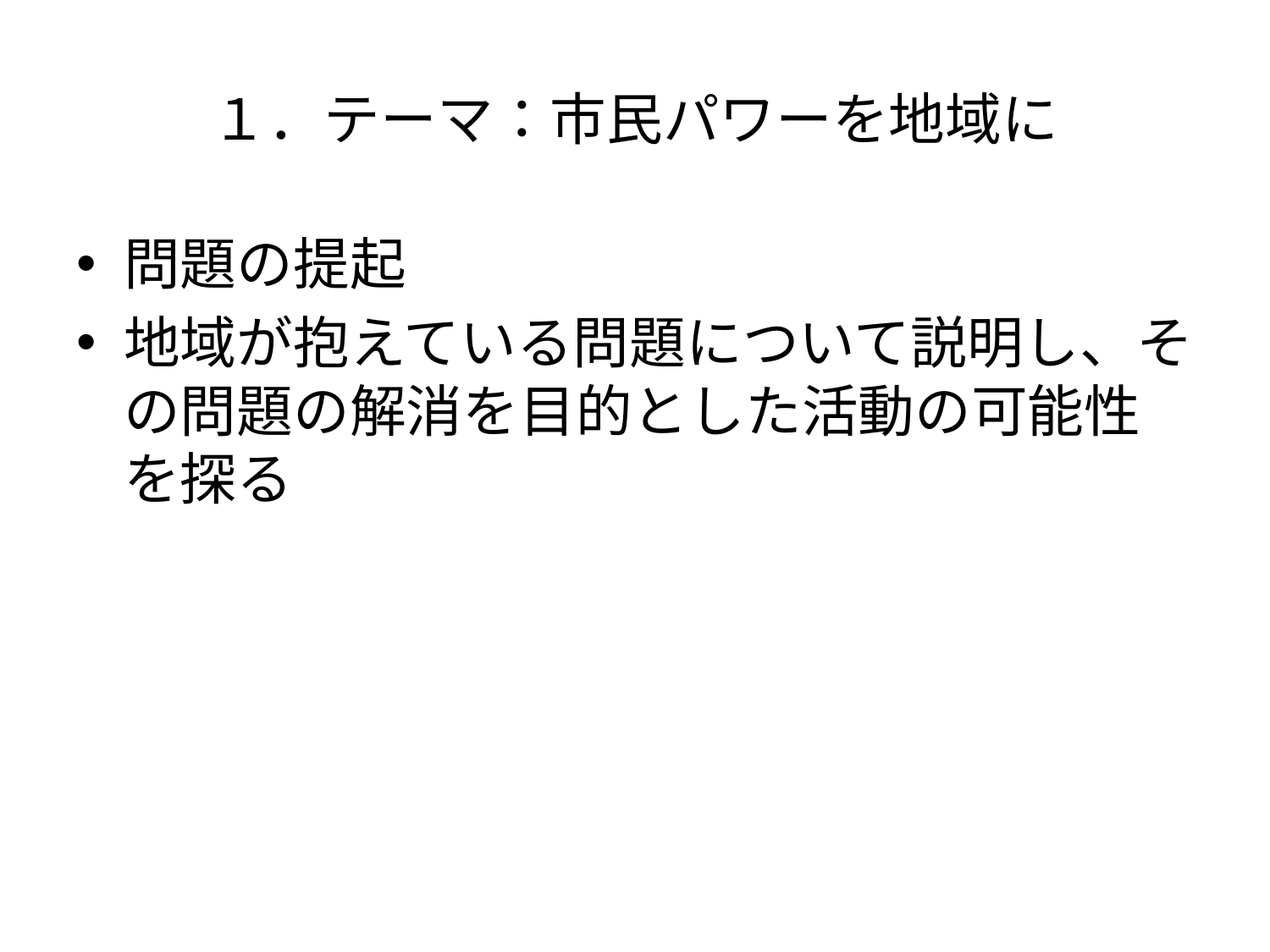

# １．テーマ：市民パワーを地域に
問題の提起
地域が抱えている問題について説明し、その問題の解消を目的とした活動の可能性を探る